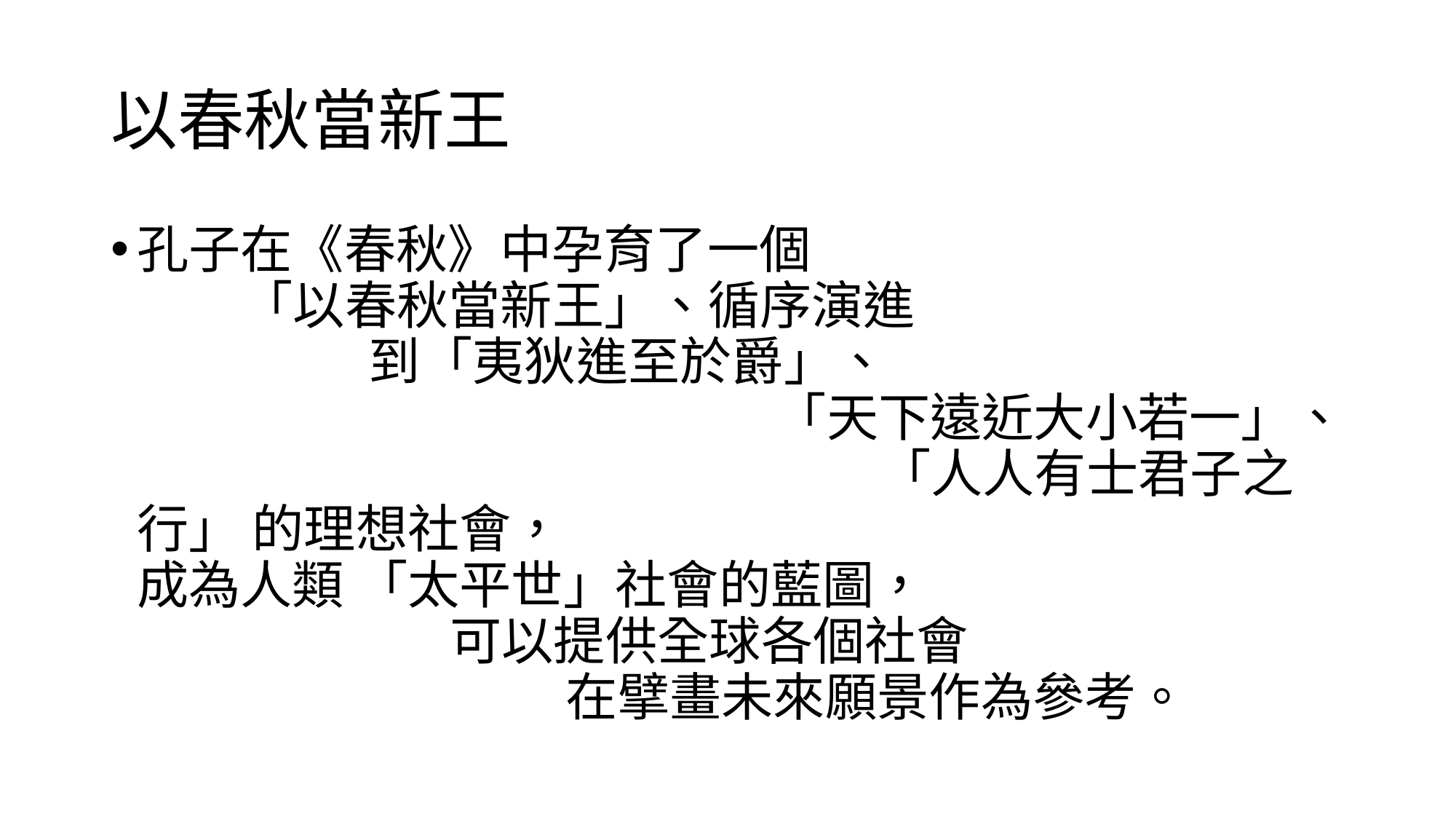

# 以春秋當新王
孔子在《春秋》中孕育了一個                                                       「以春秋當新王」、循序演進                                                         到「夷狄進至於爵」、                                                                                               「天下遠近大小若一」、                                                                「人人有士君子之行」 的理想社會，                                                               成為人類 「太平世」社會的藍圖，                                                               可以提供全球各個社會                                                                      在擘畫未來願景作為參考。